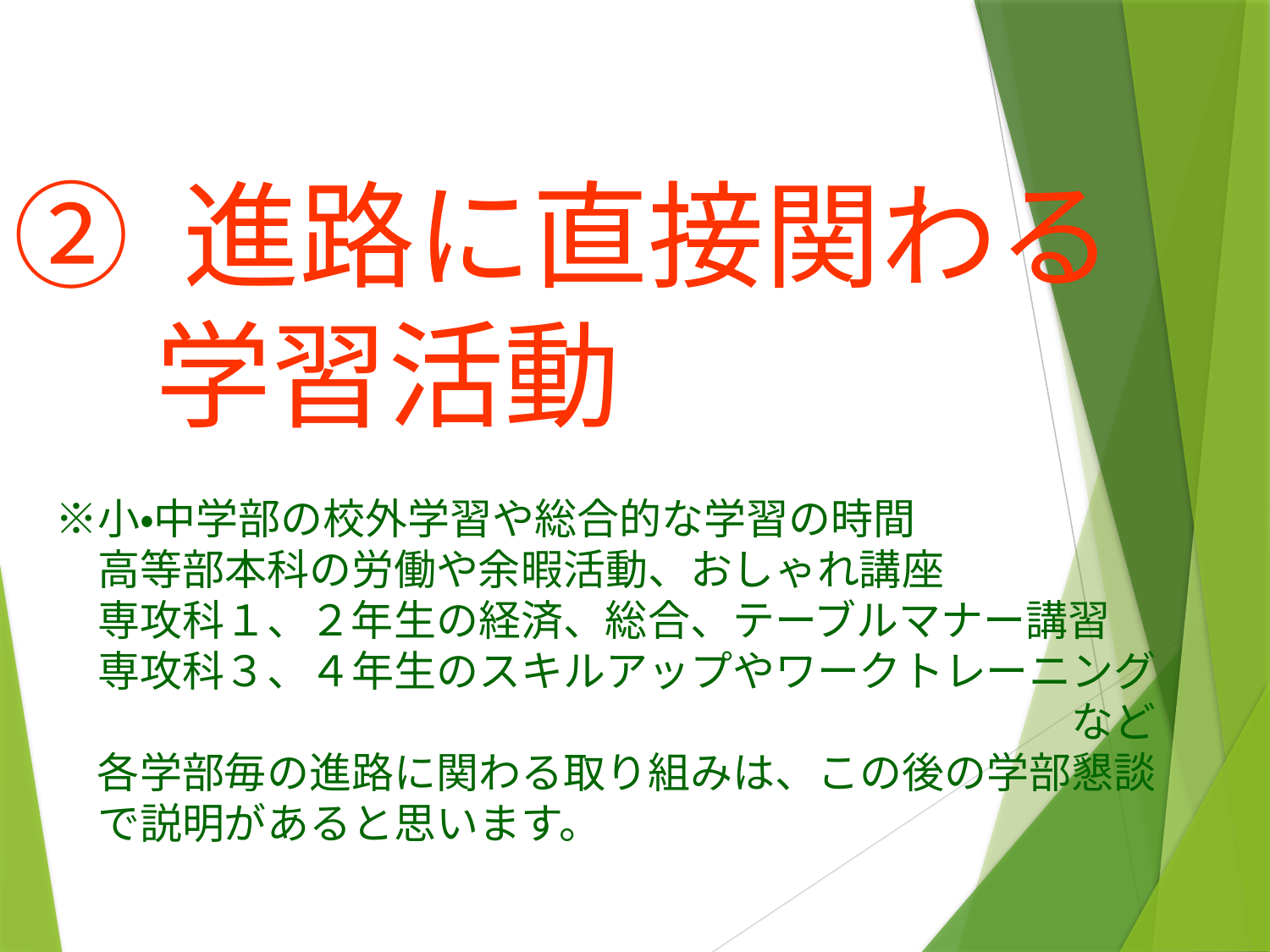

# ② 進路に直接関わる 　 学習活動 　※小・中学部の校外学習や総合的な学習の時間 　　高等部本科の労働や余暇活動、おしゃれ講座 　　専攻科１、２年生の経済、総合、テーブルマナー講習 　　専攻科３、４年生のスキルアップやワークトレーニング 　　　　　　　　　　　　　　　　　　　　　　　　　など 　　各学部毎の進路に関わる取り組みは、この後の学部懇談 　　で説明があると思います。